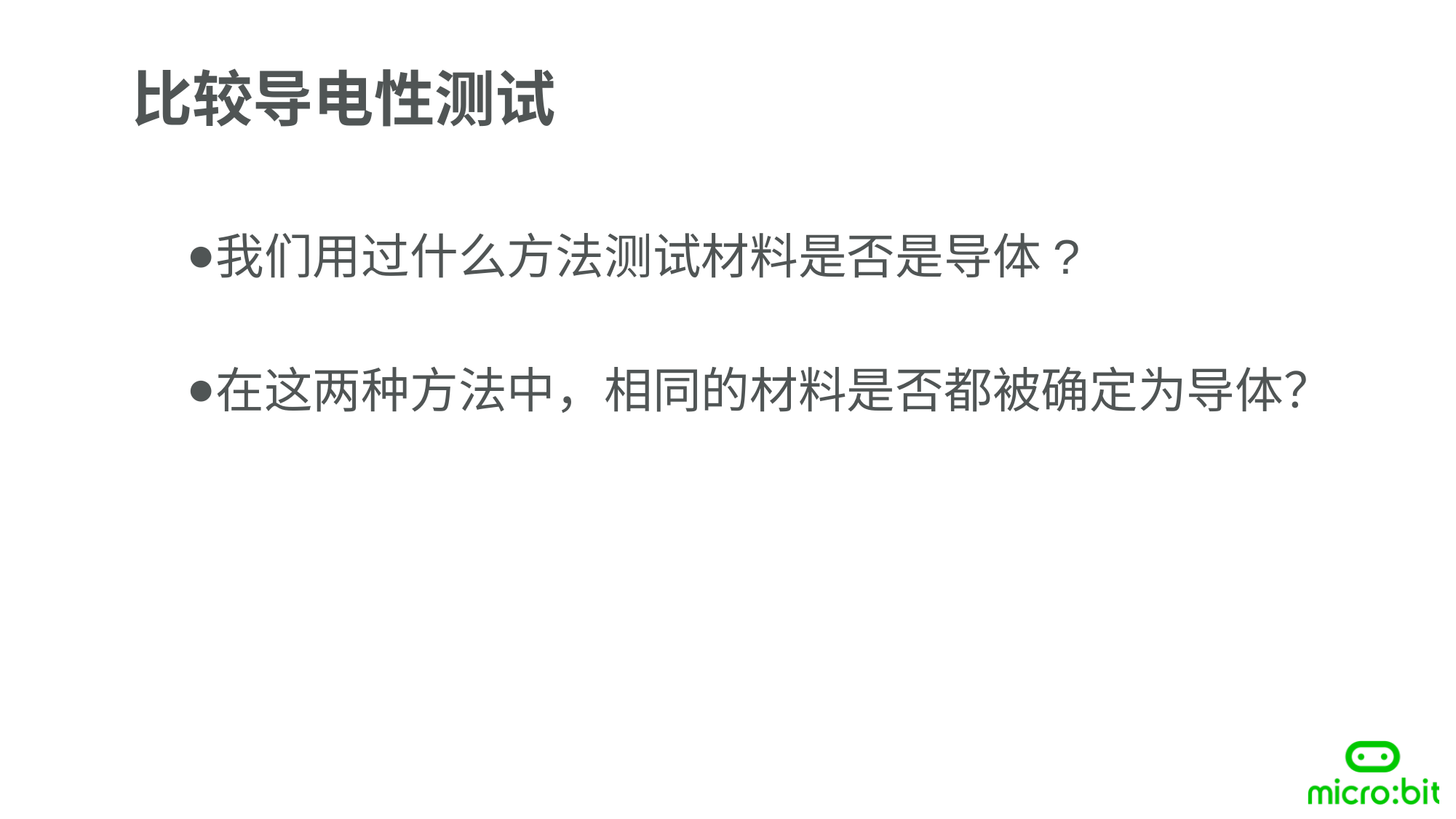

比较导电性测试

我们用过什么方法测试材料是否是导体?

在这两种方法中，相同的材料是否都被确定为导体？